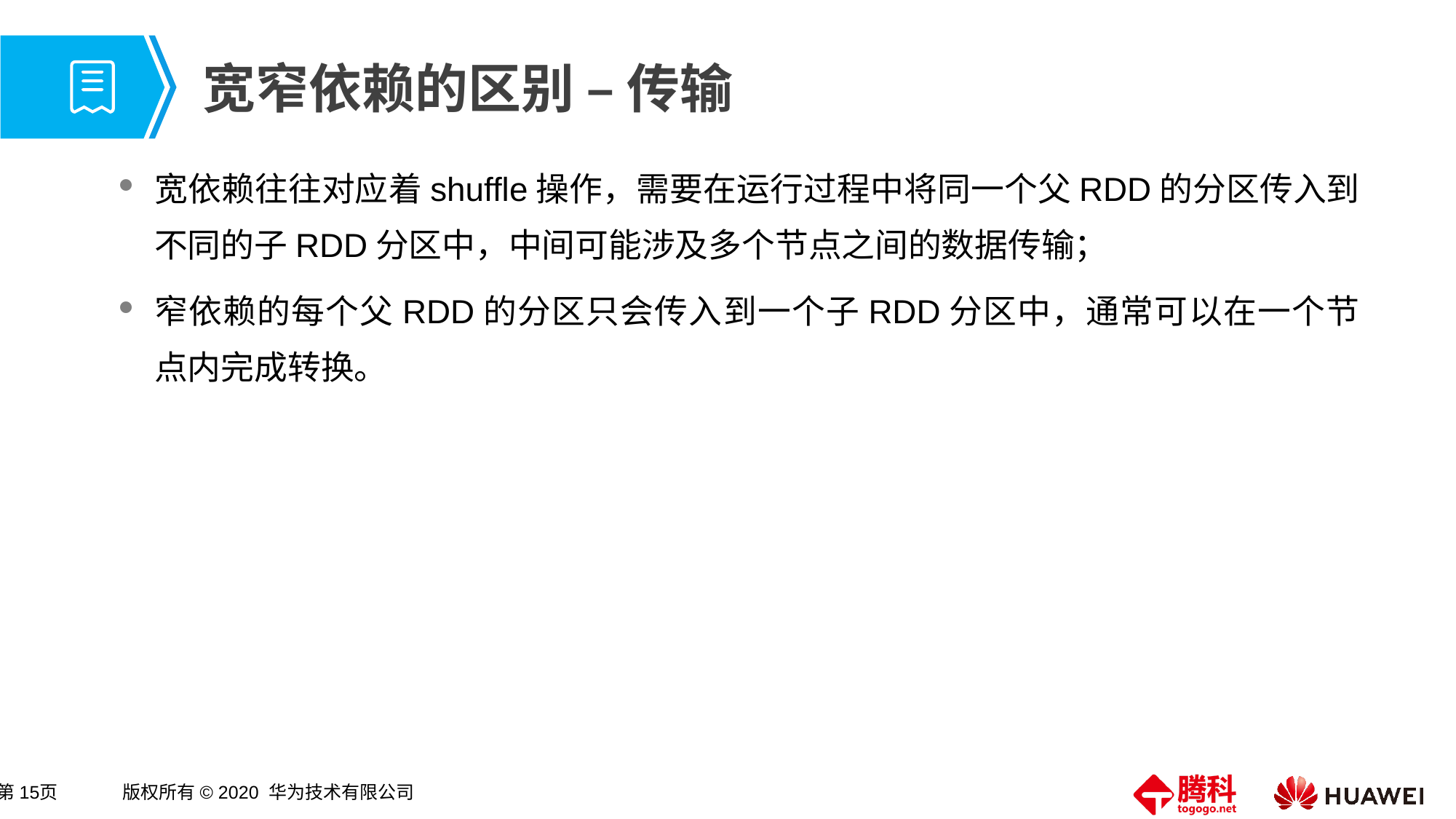

# 宽窄依赖的区别 – 传输
宽依赖往往对应着shuffle操作，需要在运行过程中将同一个父RDD的分区传入到不同的子RDD分区中，中间可能涉及多个节点之间的数据传输；
窄依赖的每个父RDD的分区只会传入到一个子RDD分区中，通常可以在一个节点内完成转换。